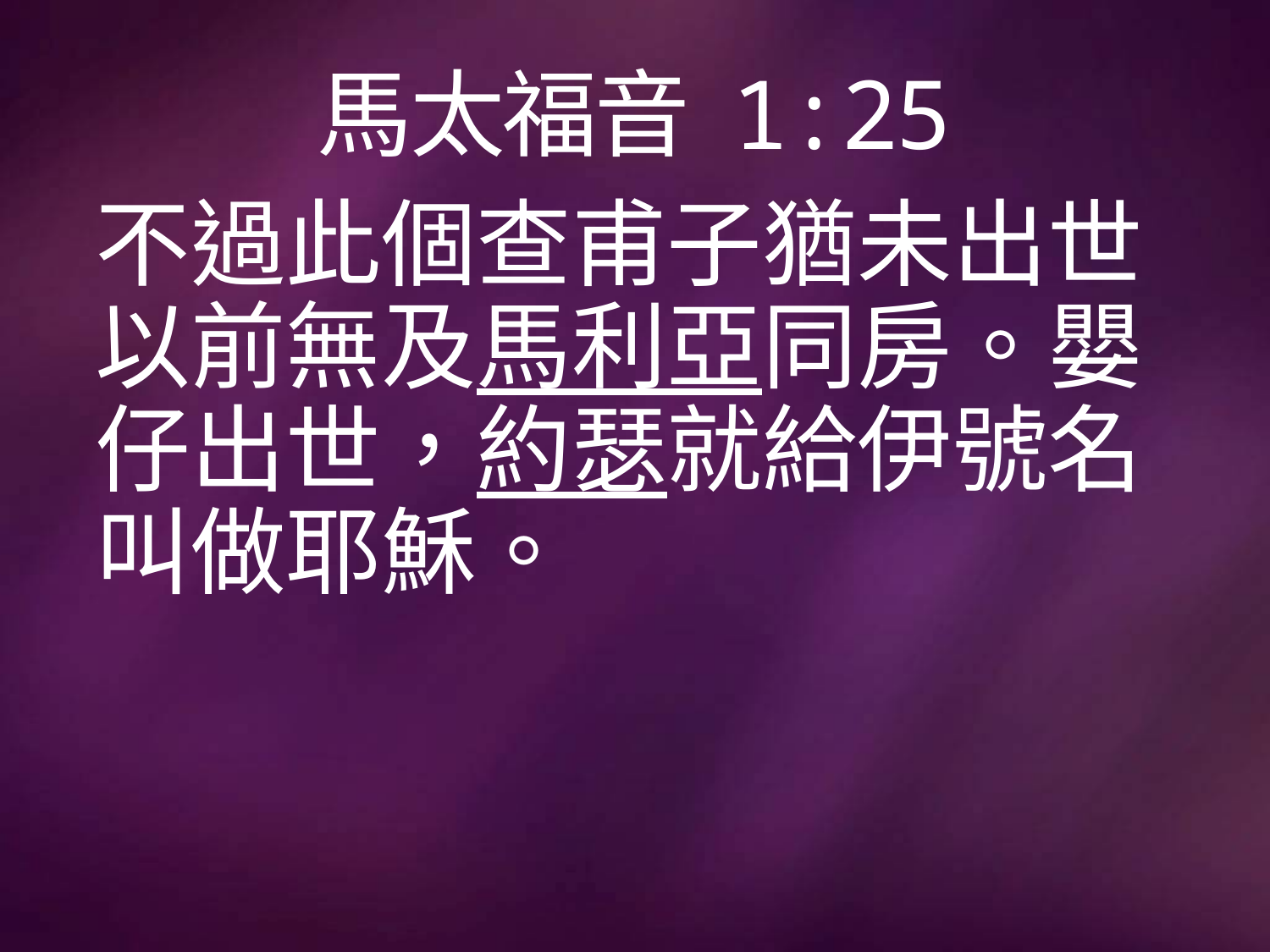

# 馬太福音 1:25
不過此個查甫子猶未出世以前無及馬利亞同房。嬰仔出世，約瑟就給伊號名叫做耶穌。